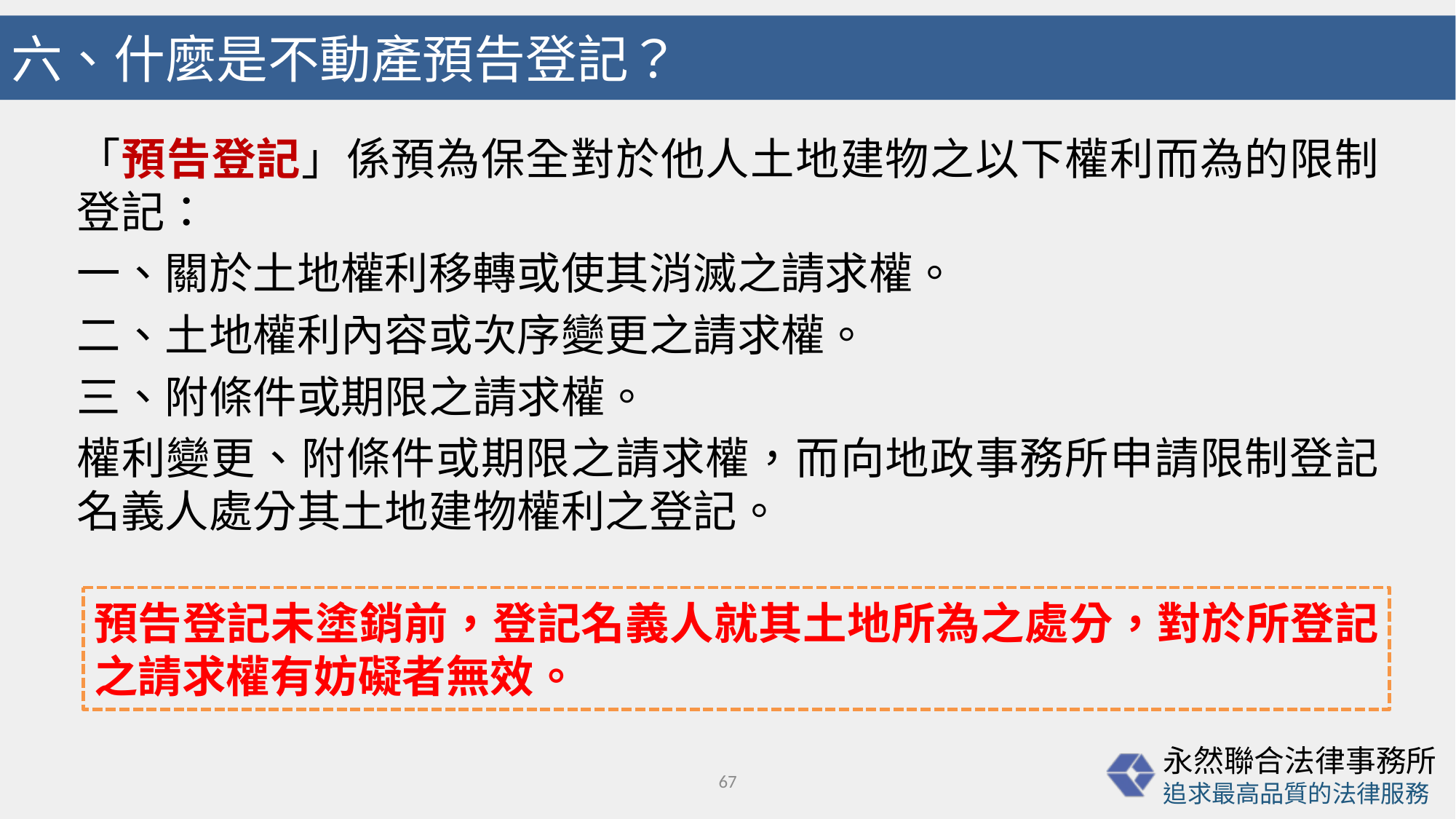

# 六、什麼是不動產預告登記？
「預告登記」係預為保全對於他人土地建物之以下權利而為的限制登記：
一、關於土地權利移轉或使其消滅之請求權。
二、土地權利內容或次序變更之請求權。
三、附條件或期限之請求權。
權利變更、附條件或期限之請求權，而向地政事務所申請限制登記名義人處分其土地建物權利之登記。
預告登記未塗銷前，登記名義人就其土地所為之處分，對於所登記之請求權有妨礙者無效。
67